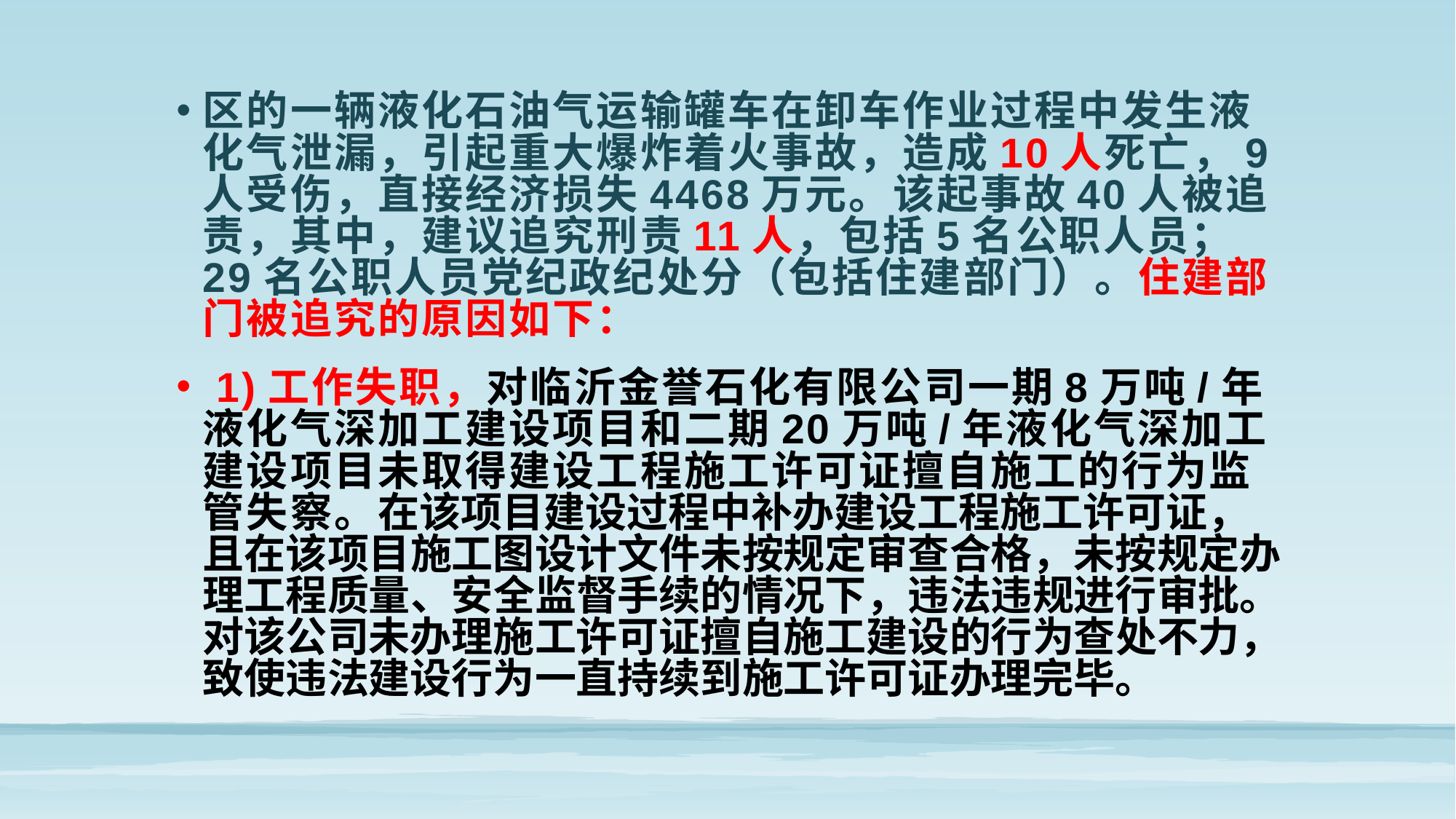

区的一辆液化石油气运输罐车在卸车作业过程中发生液化气泄漏，引起重大爆炸着火事故，造成10人死亡，9人受伤，直接经济损失4468万元。该起事故40人被追责，其中，建议追究刑责11人，包括5名公职人员；29名公职人员党纪政纪处分（包括住建部门）。住建部门被追究的原因如下：
 1)工作失职，对临沂金誉石化有限公司一期8万吨/年液化气深加工建设项目和二期20万吨/年液化气深加工建设项目未取得建设工程施工许可证擅自施工的行为监管失察。在该项目建设过程中补办建设工程施工许可证，且在该项目施工图设计文件未按规定审查合格，未按规定办理工程质量、安全监督手续的情况下，违法违规进行审批。对该公司未办理施工许可证擅自施工建设的行为查处不力，致使违法建设行为一直持续到施工许可证办理完毕。